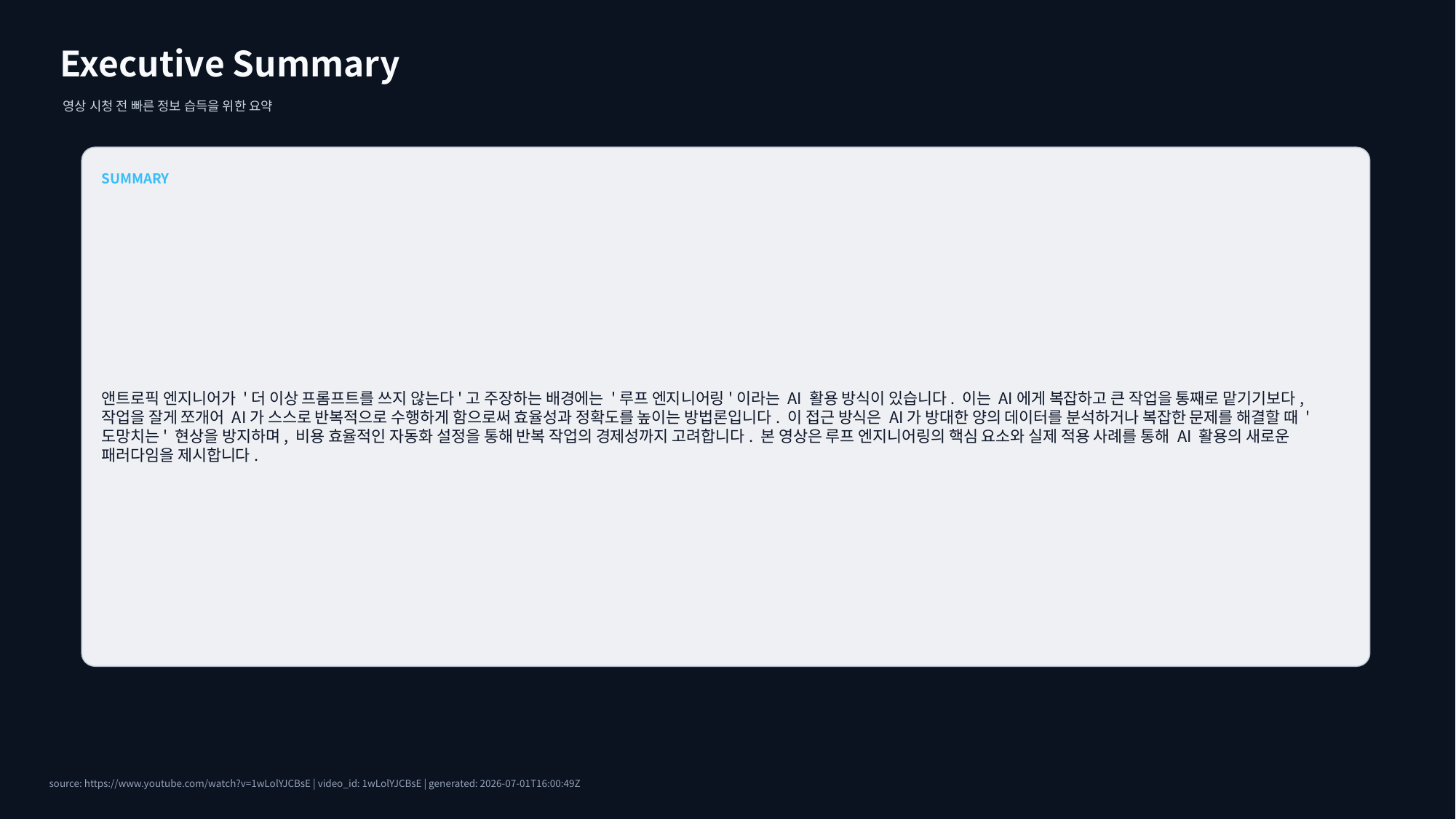

Executive Summary
영상 시청 전 빠른 정보 습득을 위한 요약

SUMMARY
앤트로픽 엔지니어가 '더 이상 프롬프트를 쓰지 않는다'고 주장하는 배경에는 '루프 엔지니어링'이라는 AI 활용 방식이 있습니다. 이는 AI에게 복잡하고 큰 작업을 통째로 맡기기보다, 작업을 잘게 쪼개어 AI가 스스로 반복적으로 수행하게 함으로써 효율성과 정확도를 높이는 방법론입니다. 이 접근 방식은 AI가 방대한 양의 데이터를 분석하거나 복잡한 문제를 해결할 때 '도망치는' 현상을 방지하며, 비용 효율적인 자동화 설정을 통해 반복 작업의 경제성까지 고려합니다. 본 영상은 루프 엔지니어링의 핵심 요소와 실제 적용 사례를 통해 AI 활용의 새로운 패러다임을 제시합니다.
source: https://www.youtube.com/watch?v=1wLolYJCBsE | video_id: 1wLolYJCBsE | generated: 2026-07-01T16:00:49Z